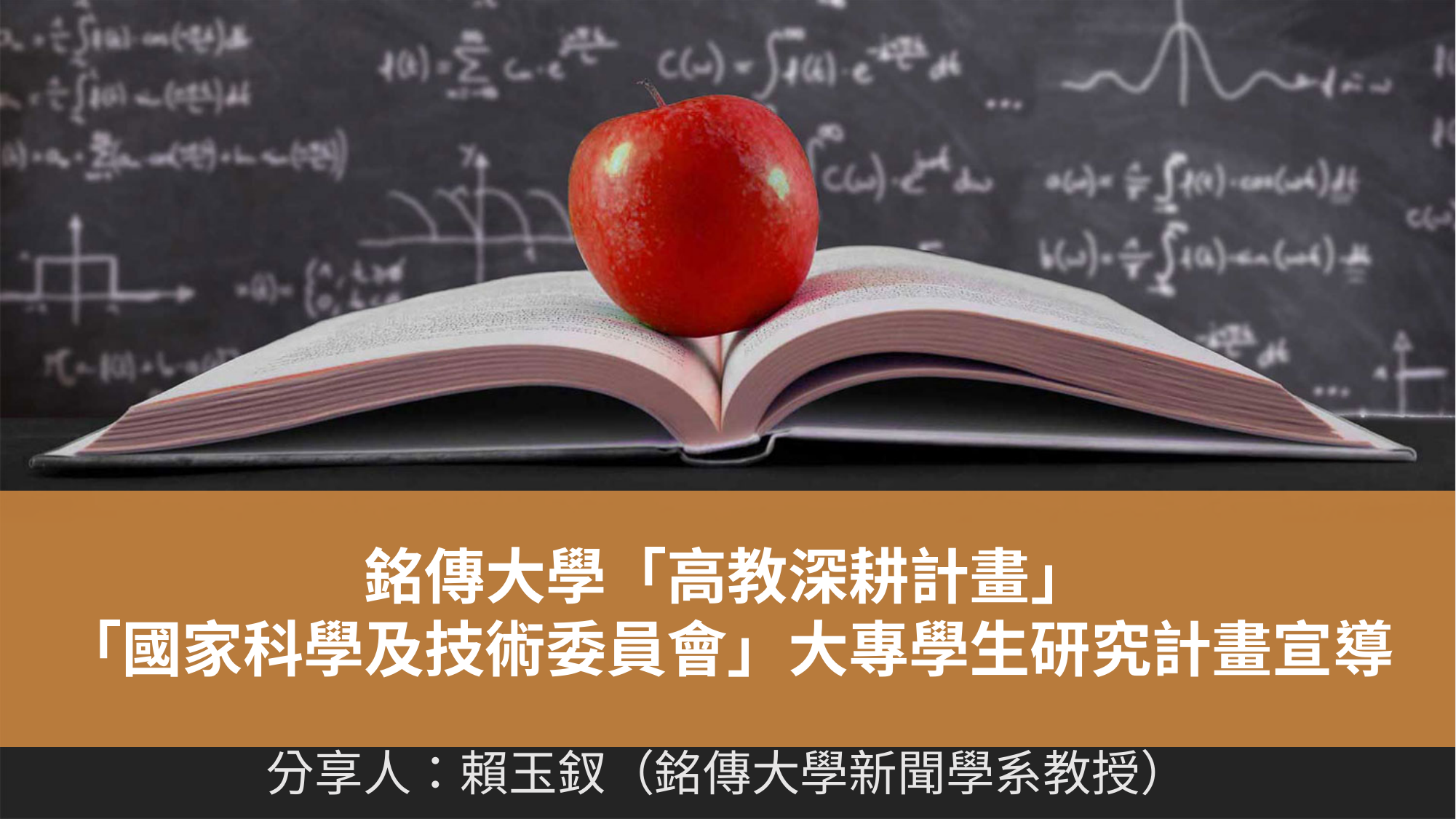

銘傳大學「高教深耕計畫」
「國家科學及技術委員會」大專學生研究計畫宣導
分享人：賴玉釵（銘傳大學新聞學系教授）